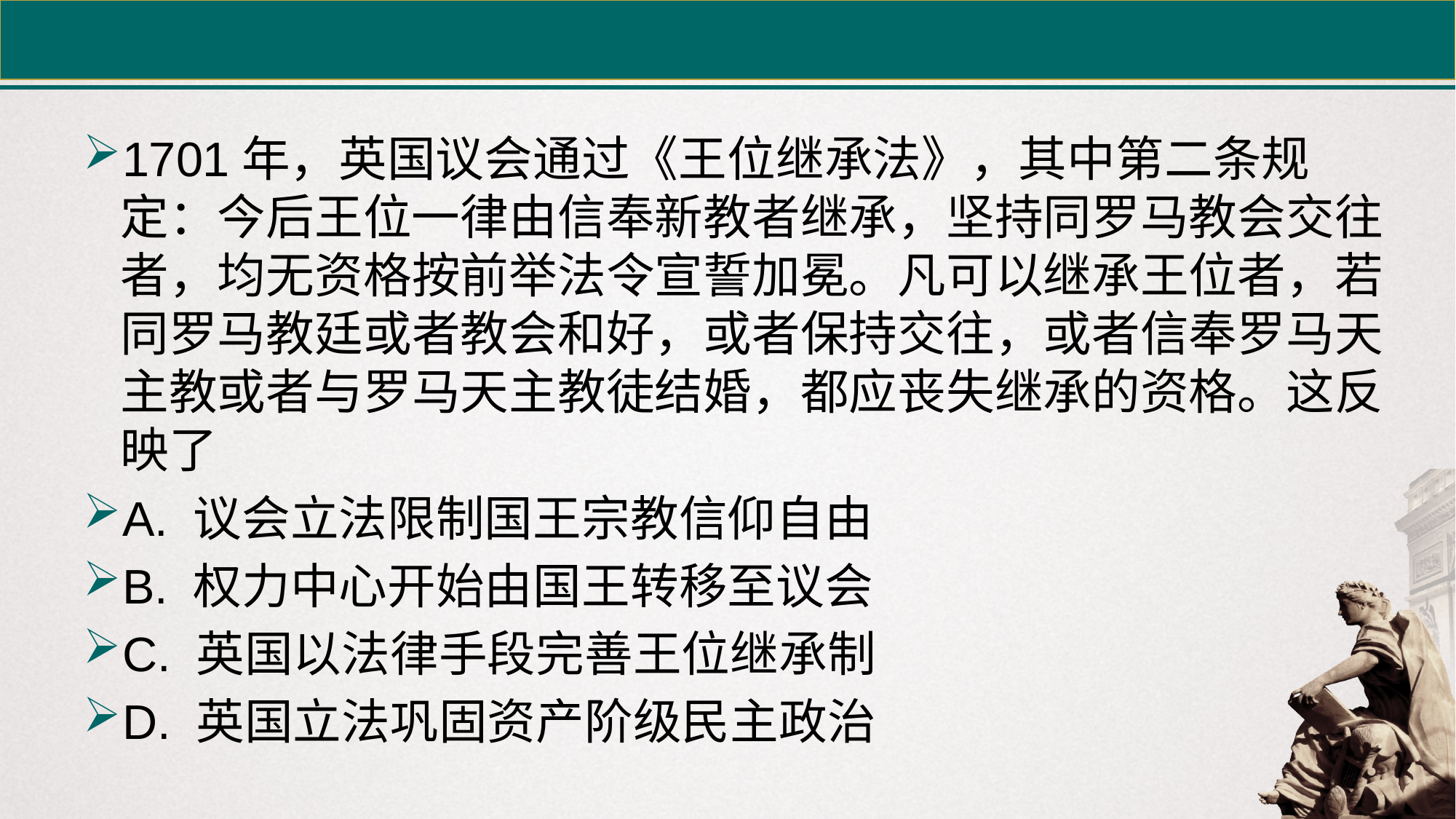

#
1701年，英国议会通过《王位继承法》，其中第二条规定：今后王位一律由信奉新教者继承，坚持同罗马教会交往者，均无资格按前举法令宣誓加冕。凡可以继承王位者，若同罗马教廷或者教会和好，或者保持交往，或者信奉罗马天主教或者与罗马天主教徒结婚，都应丧失继承的资格。这反映了
A. 议会立法限制国王宗教信仰自由
B. 权力中心开始由国王转移至议会
C. 英国以法律手段完善王位继承制
D. 英国立法巩固资产阶级民主政治